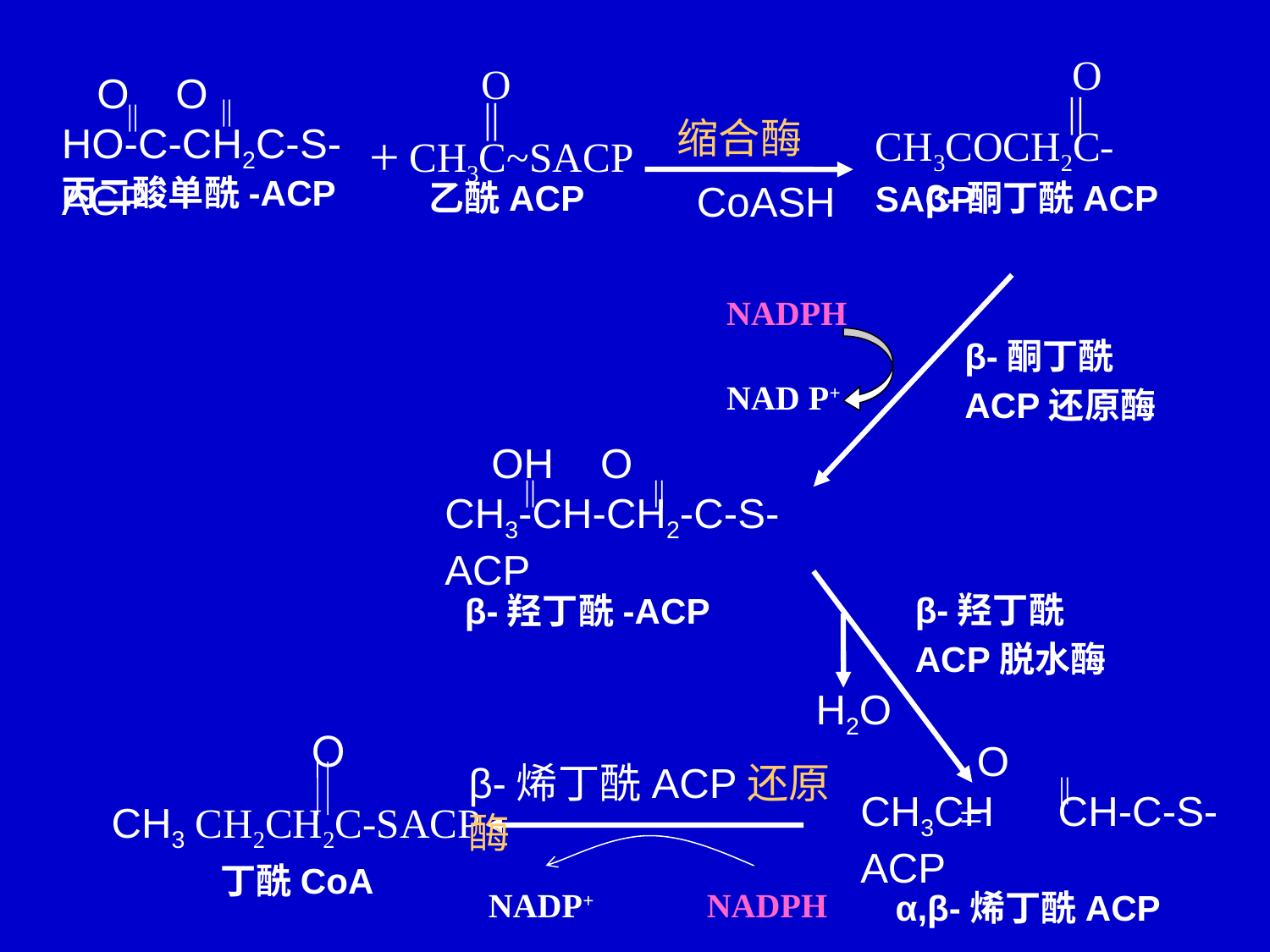

O    O
HO-C-CH2C-S-ACP
       O
CH3C~SACP
||
+
乙酰ACP
                   O
CH3COCH2C-SACP
||
β-酮丁酰ACP
||
||
缩合酶
 丙二酸单酰-ACP

CoASH

NADPH

NAD P+
β-酮丁酰ACP还原酶
    OH    O
CH3-CH-CH2-C-S-ACP
||
||
β-羟丁酰-ACP

β-羟丁酰ACP脱水酶

H2O
          O
CH3CH  CH-C-S-ACP
||
=
α,β-烯丁酰ACP
                    Ｏ
CH3 CH2CH2C-SACP

丁酰CoA
β-烯丁酰ACP还原酶

NADP+
NADPH